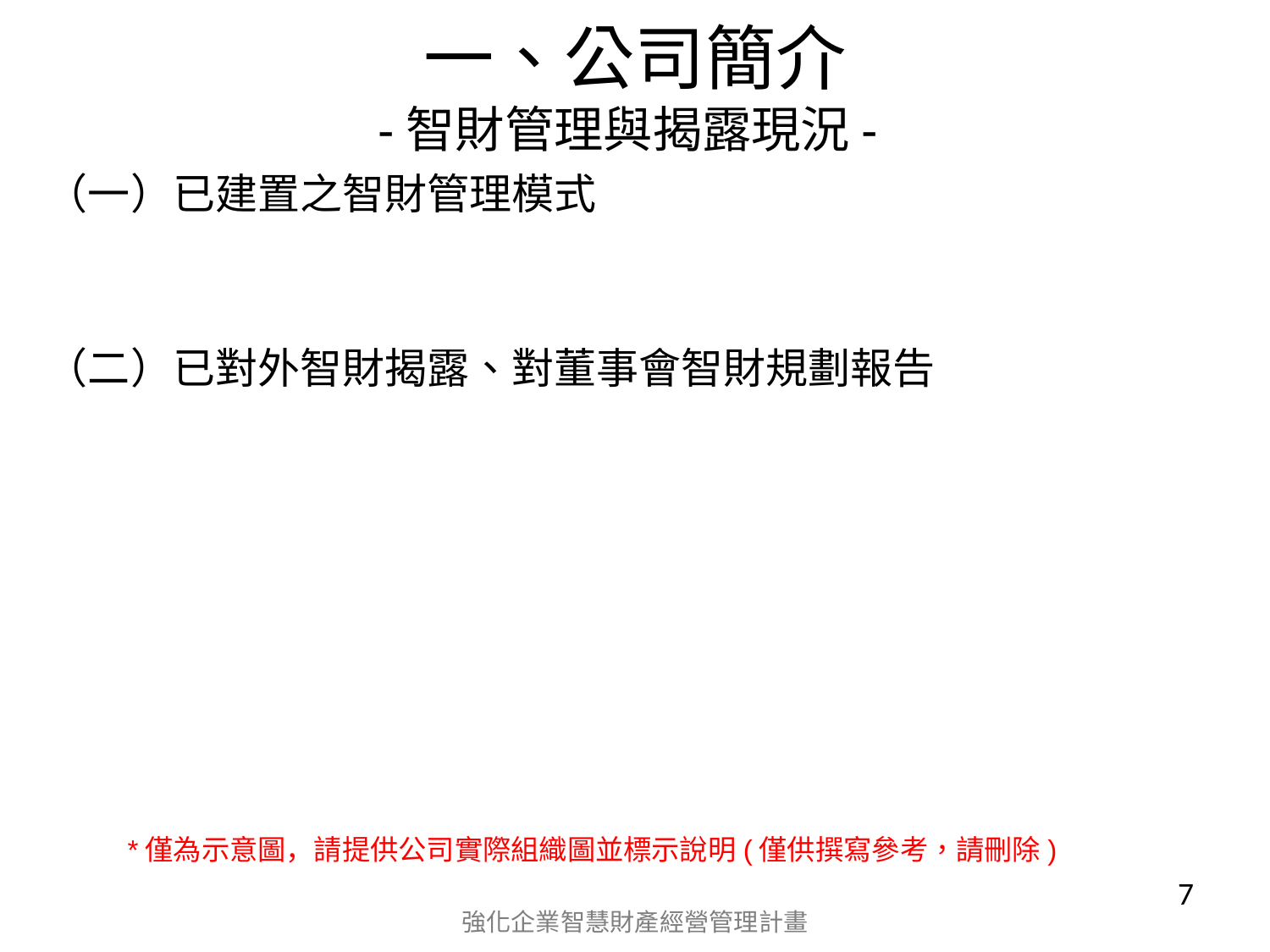

# 一、公司簡介 -智財管理與揭露現況-
（一）已建置之智財管理模式

（二）已對外智財揭露、對董事會智財規劃報告

*僅為示意圖，請提供公司實際組織圖並標示說明(僅供撰寫參考，請刪除)
7
強化企業智慧財產經營管理計畫